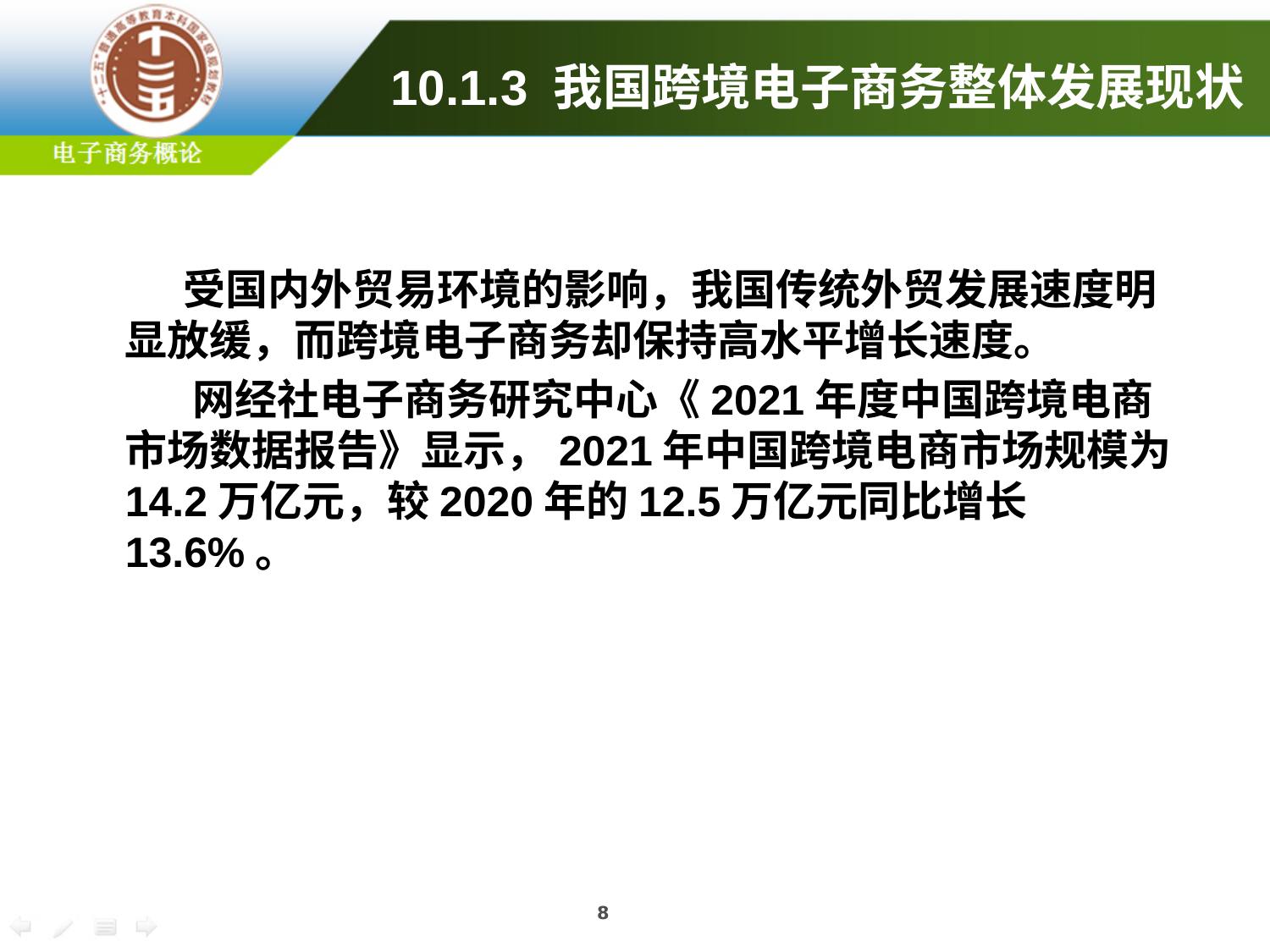

10.1.3 我国跨境电子商务整体发展现状
          受国内外贸易环境的影响，我国传统外贸发展速度明显放缓，而跨境电子商务却保持高水平增长速度。
           网经社电子商务研究中心《2021年度中国跨境电商市场数据报告》显示，2021年中国跨境电商市场规模为14.2万亿元，较2020年的12.5万亿元同比增长13.6%。

8